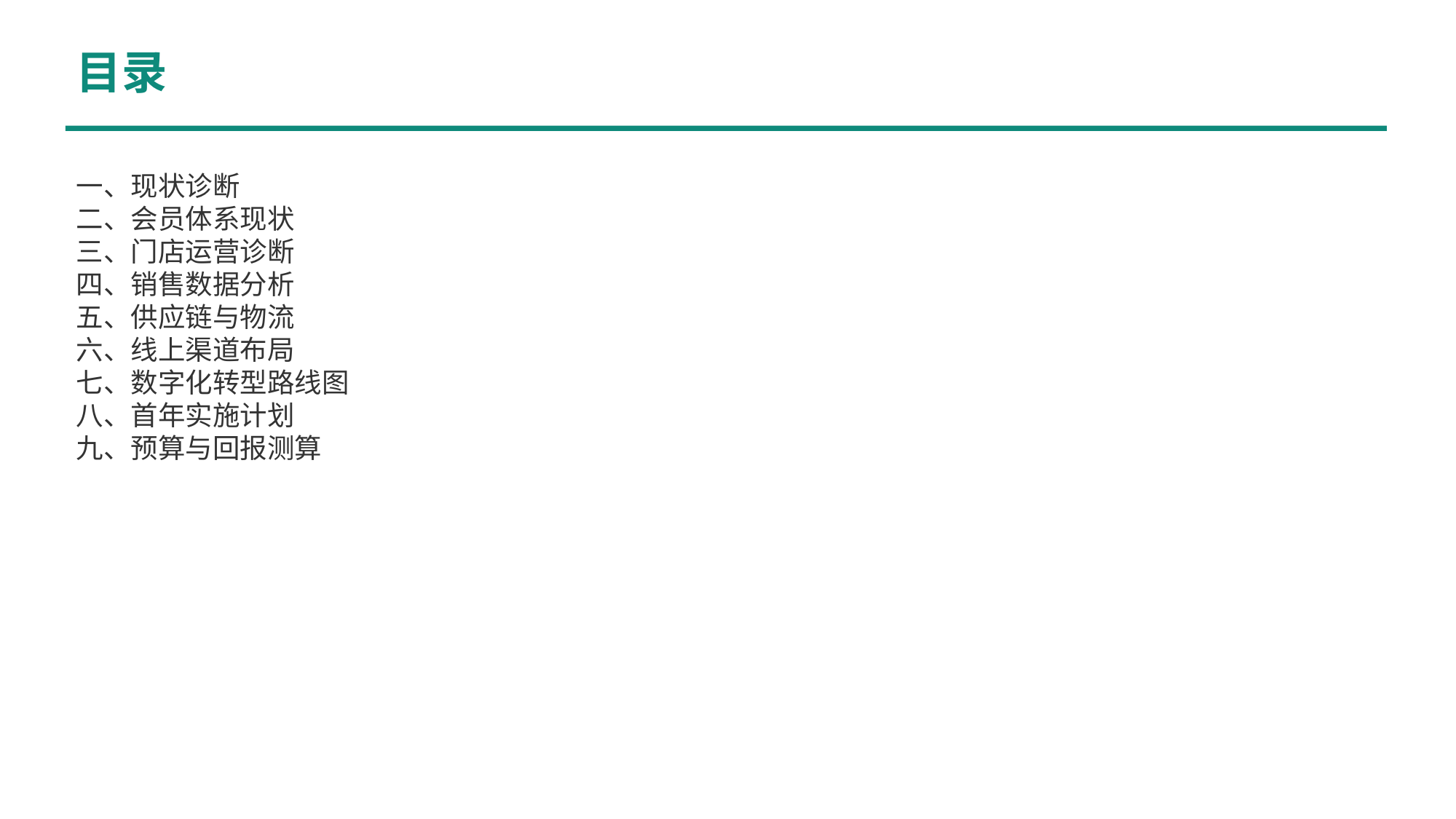

目录

一、现状诊断
二、会员体系现状
三、门店运营诊断
四、销售数据分析
五、供应链与物流
六、线上渠道布局
七、数字化转型路线图
八、首年实施计划
九、预算与回报测算